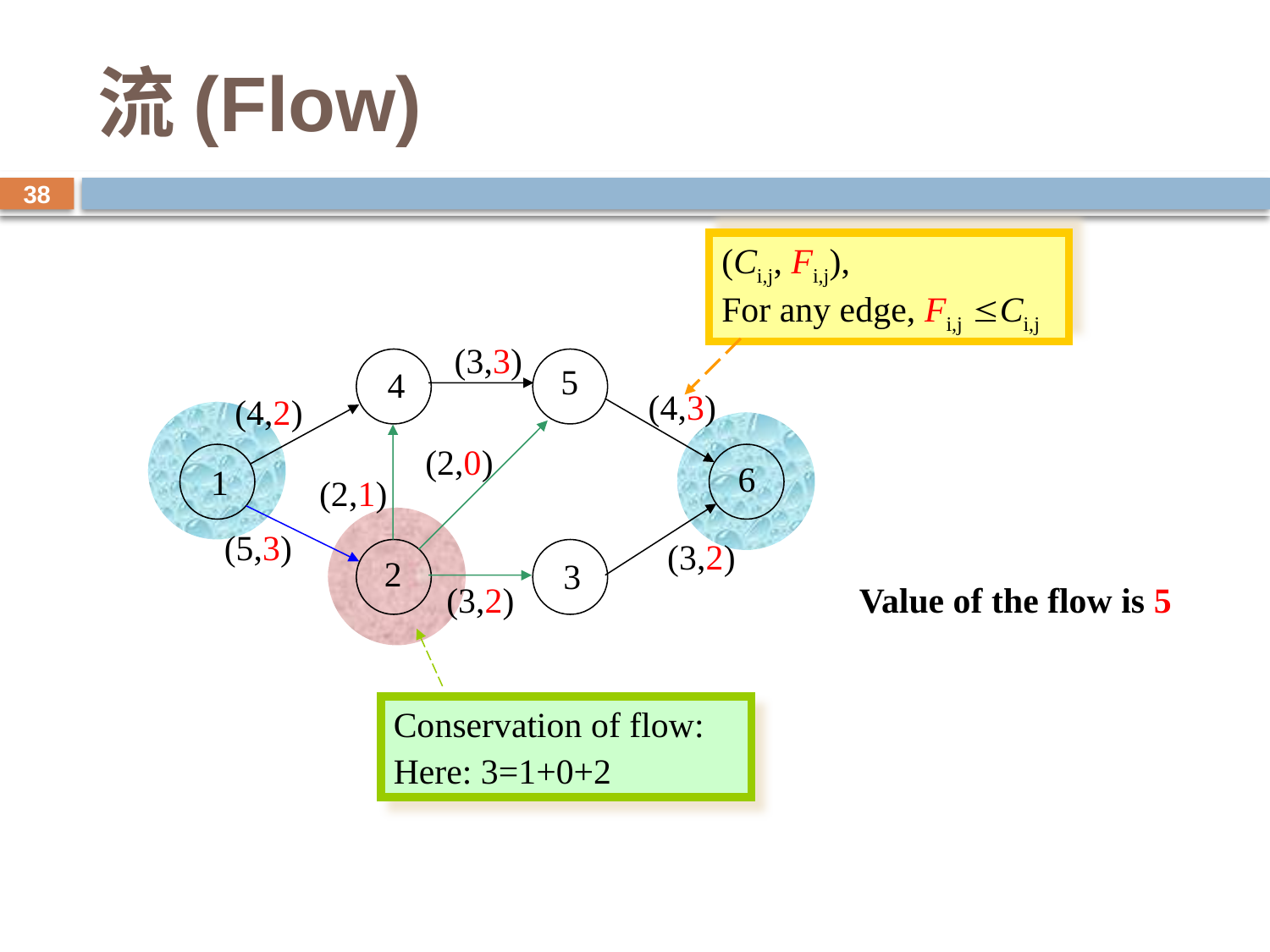

# 流(Flow)
38
(Ci,j, Fi,j),
For any edge, Fi,j ≤Ci,j
(3,3)

5
4
(4,3)

(4,2)

(2,0)

6
1
(2,1)

(5,3)
(3,2)

2
3
(3,2)
Value of the flow is 5

Conservation of flow:
Here: 3=1+0+2